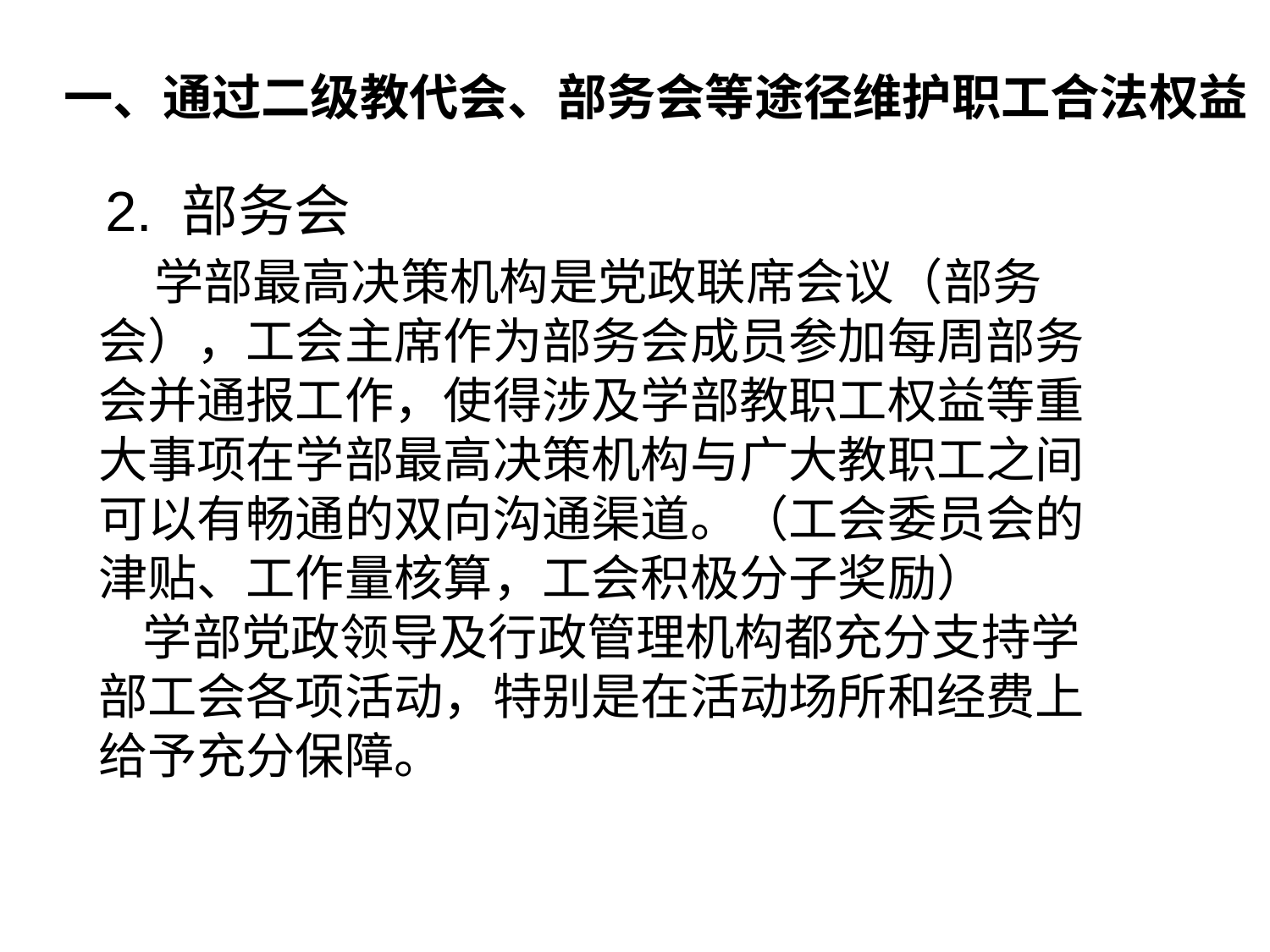

一、通过二级教代会、部务会等途径维护职工合法权益
2. 部务会
    学部最高决策机构是党政联席会议（部务会），工会主席作为部务会成员参加每周部务会并通报工作，使得涉及学部教职工权益等重大事项在学部最高决策机构与广大教职工之间可以有畅通的双向沟通渠道。（工会委员会的津贴、工作量核算，工会积极分子奖励）
   学部党政领导及行政管理机构都充分支持学部工会各项活动，特别是在活动场所和经费上给予充分保障。

点击添加文本
点击添加文本
点击添加文本
点击添加文本